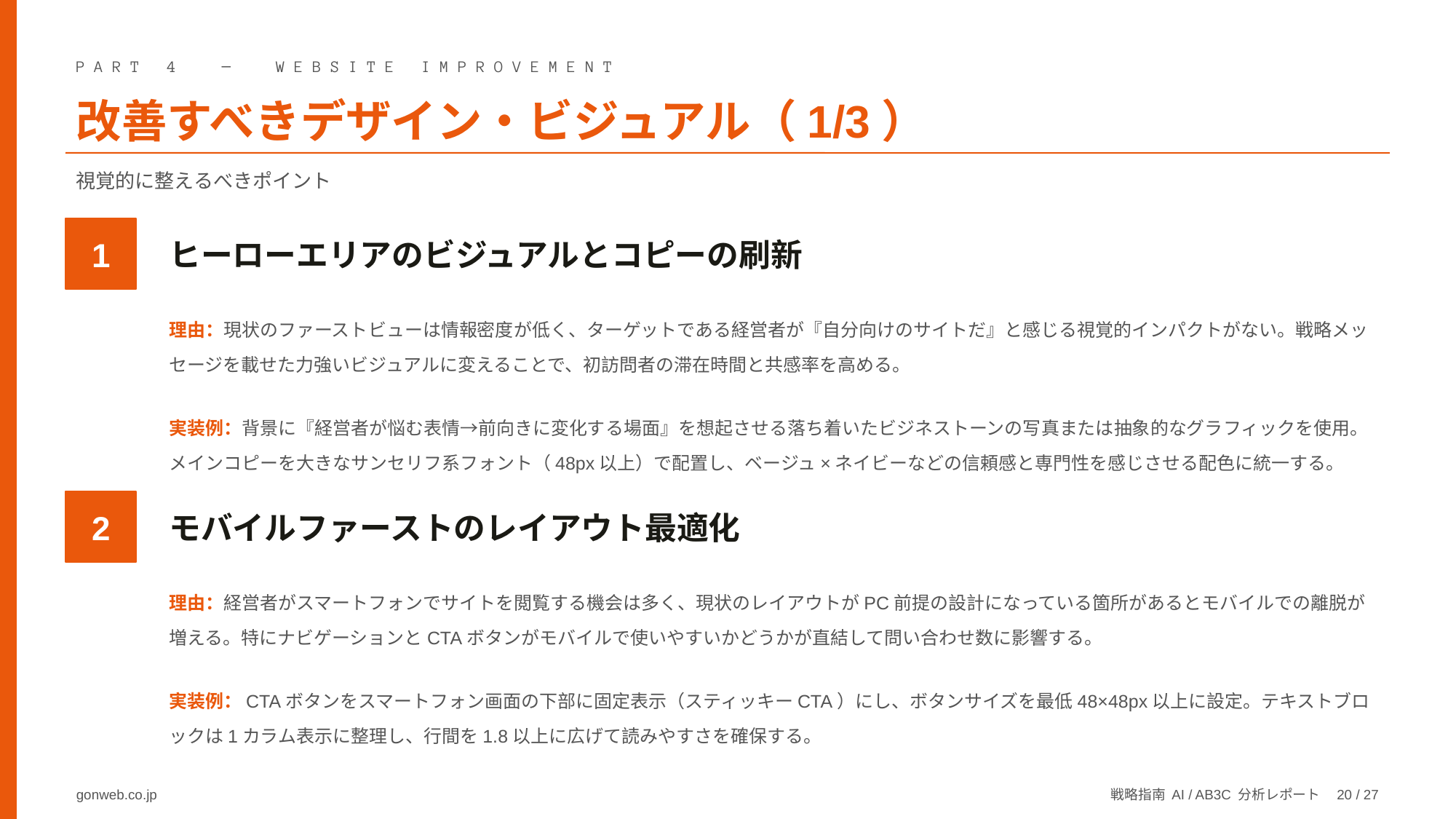

PART 4  ─  WEBSITE IMPROVEMENT
改善すべきデザイン・ビジュアル（1/3）

視覚的に整えるべきポイント
ヒーローエリアのビジュアルとコピーの刷新

1
理由：現状のファーストビューは情報密度が低く、ターゲットである経営者が『自分向けのサイトだ』と感じる視覚的インパクトがない。戦略メッセージを載せた力強いビジュアルに変えることで、初訪問者の滞在時間と共感率を高める。
実装例：背景に『経営者が悩む表情→前向きに変化する場面』を想起させる落ち着いたビジネストーンの写真または抽象的なグラフィックを使用。メインコピーを大きなサンセリフ系フォント（48px以上）で配置し、ベージュ×ネイビーなどの信頼感と専門性を感じさせる配色に統一する。
モバイルファーストのレイアウト最適化

2
理由：経営者がスマートフォンでサイトを閲覧する機会は多く、現状のレイアウトがPC前提の設計になっている箇所があるとモバイルでの離脱が増える。特にナビゲーションとCTAボタンがモバイルで使いやすいかどうかが直結して問い合わせ数に影響する。
実装例：CTAボタンをスマートフォン画面の下部に固定表示（スティッキーCTA）にし、ボタンサイズを最低48×48px以上に設定。テキストブロックは1カラム表示に整理し、行間を1.8以上に広げて読みやすさを確保する。
gonweb.co.jp
戦略指南 AI / AB3C 分析レポート　20 / 27